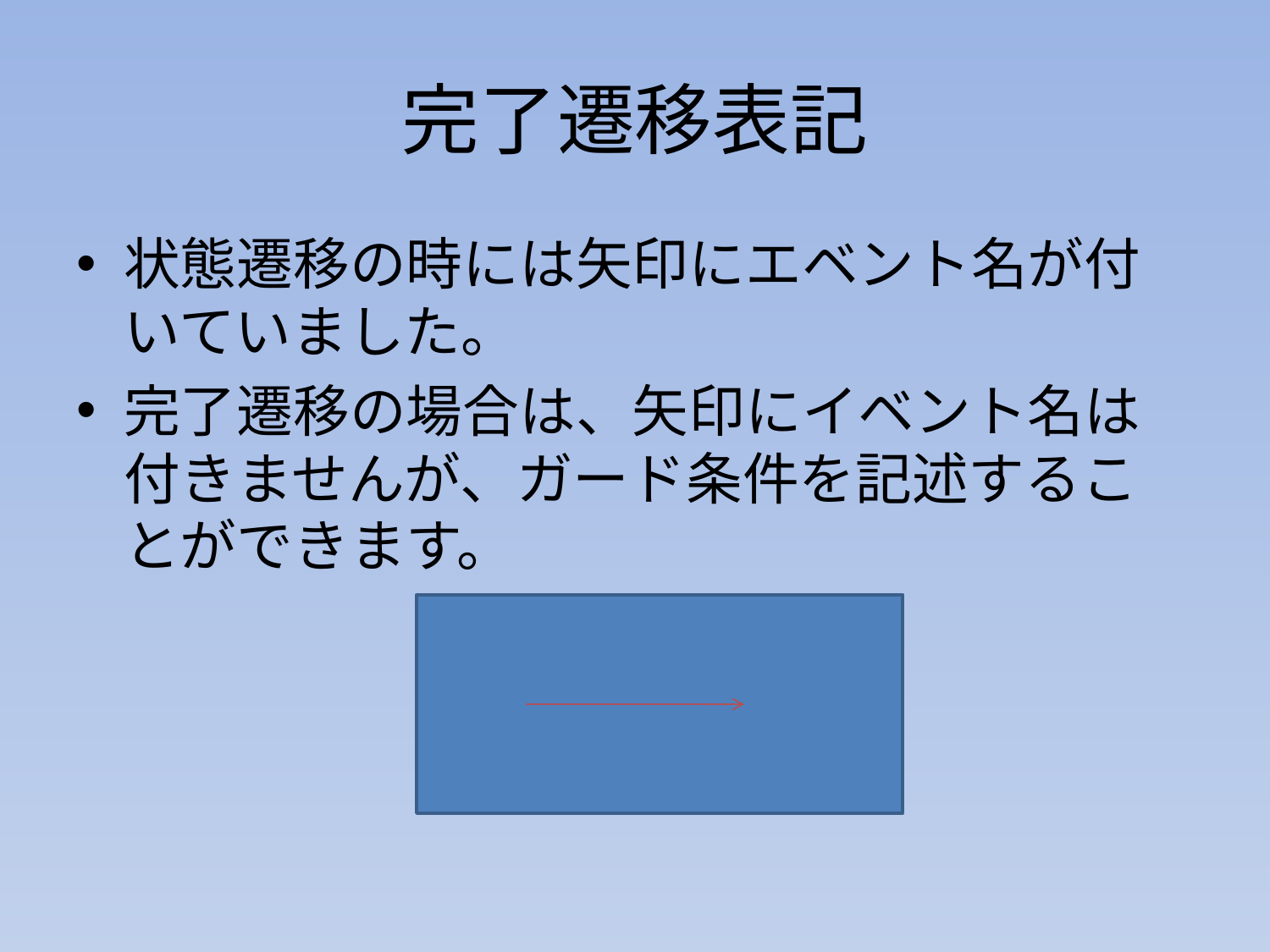

# 完了遷移表記
状態遷移の時には矢印にエベント名が付いていました。
完了遷移の場合は、矢印にイベント名は付きませんが、ガード条件を記述することができます。